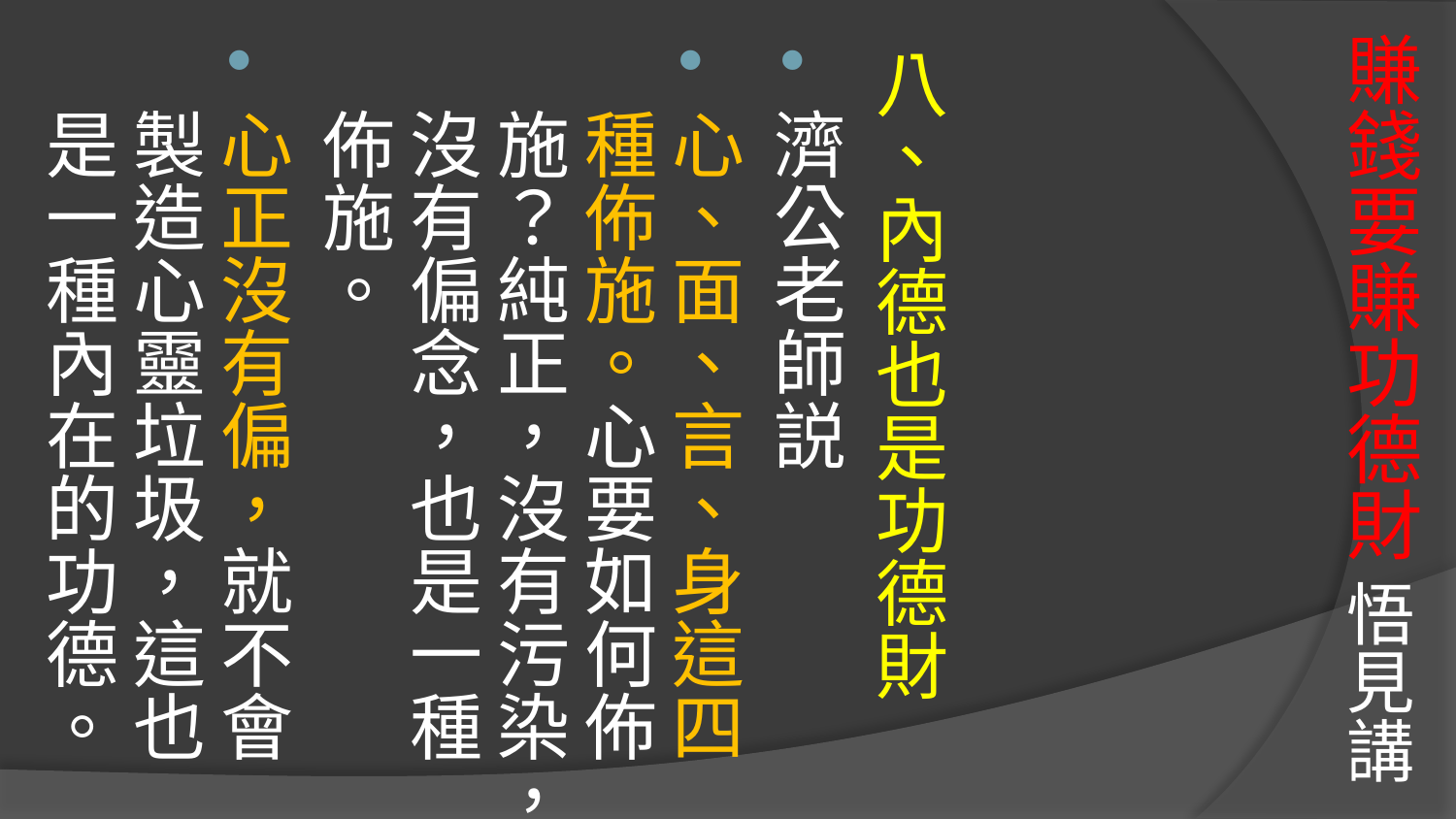

# 賺錢要賺功德財 悟見講
八、內德也是功德財
濟公老師説
心、面、言、身這四種佈施。心要如何佈施？純正，沒有污染，沒有偏念，也是一種佈施。
心正沒有偏，就不會製造心靈垃圾，這也是一種內在的功德。